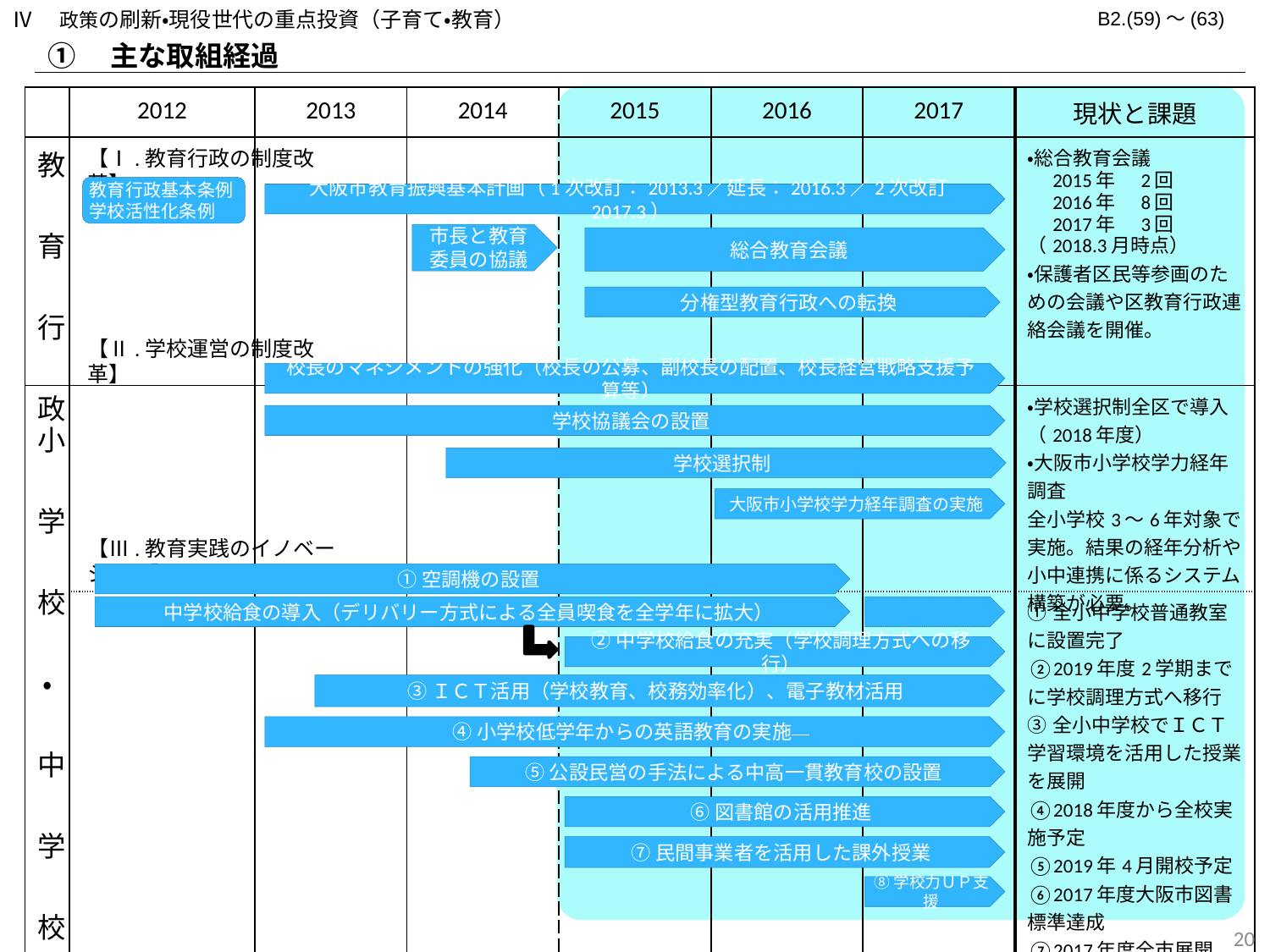

Ⅳ　政策の刷新・現役世代の重点投資（子育て・教育）
B2.(59)～(63)
①　主な取組経過

|  | 2012 | 2013 | 2014 | 2015 | 2016 | 2017 | 現状と課題 |
| --- | --- | --- | --- | --- | --- | --- | --- |
| 教 育 行 政 |  |  |  |  |  |  | ・総合教育会議 　2015年　2回 　2016年　8回 　2017年　3回 （2018.3月時点） ・保護者区民等参画のための会議や区教育行政連絡会議を開催。 |
| 小　学　校　・　中　学　校 |  |  |  |  |  |  | ・学校選択制全区で導入（2018年度） ・大阪市小学校学力経年調査 全小学校3～6年対象で実施。結果の経年分析や小中連携に係るシステム構築が必要。 |
|  |  |  |  |  |  |  | ①全小中学校普通教室に設置完了 ②2019年度2学期までに学校調理方式へ移行 ③全小中学校でＩＣＴ学習環境を活用した授業を展開 ④2018年度から全校実施予定 ⑤2019年4月開校予定 ⑥2017年度大阪市図書標準達成 ⑦2017年度全市展開 ⑧継続して課題のある学校への重点支援 |
【Ⅰ.教育行政の制度改革】
教育行政基本条例
学校活性化条例
大阪市教育振興基本計画（1次改訂：2013.3／延長：2016.3／2次改訂2017.3）
市長と教育
委員の協議
総合教育会議
分権型教育行政への転換
【Ⅱ.学校運営の制度改革】
校長のマネジメントの強化（校長の公募、副校長の配置、校長経営戦略支援予算等）
学校協議会の設置
学校選択制
大阪市小学校学力経年調査の実施
【Ⅲ.教育実践のイノベーション】
①空調機の設置
中学校給食の導入（デリバリー方式による全員喫食を全学年に拡大）

②中学校給食の充実（学校調理方式への移行）
③ＩＣＴ活用（学校教育、校務効率化）、電子教材活用
④小学校低学年からの英語教育の実施
⑤公設民営の手法による中高一貫教育校の設置
⑥図書館の活用推進
⑦民間事業者を活用した課外授業
⑧学校力ＵＰ支援
20